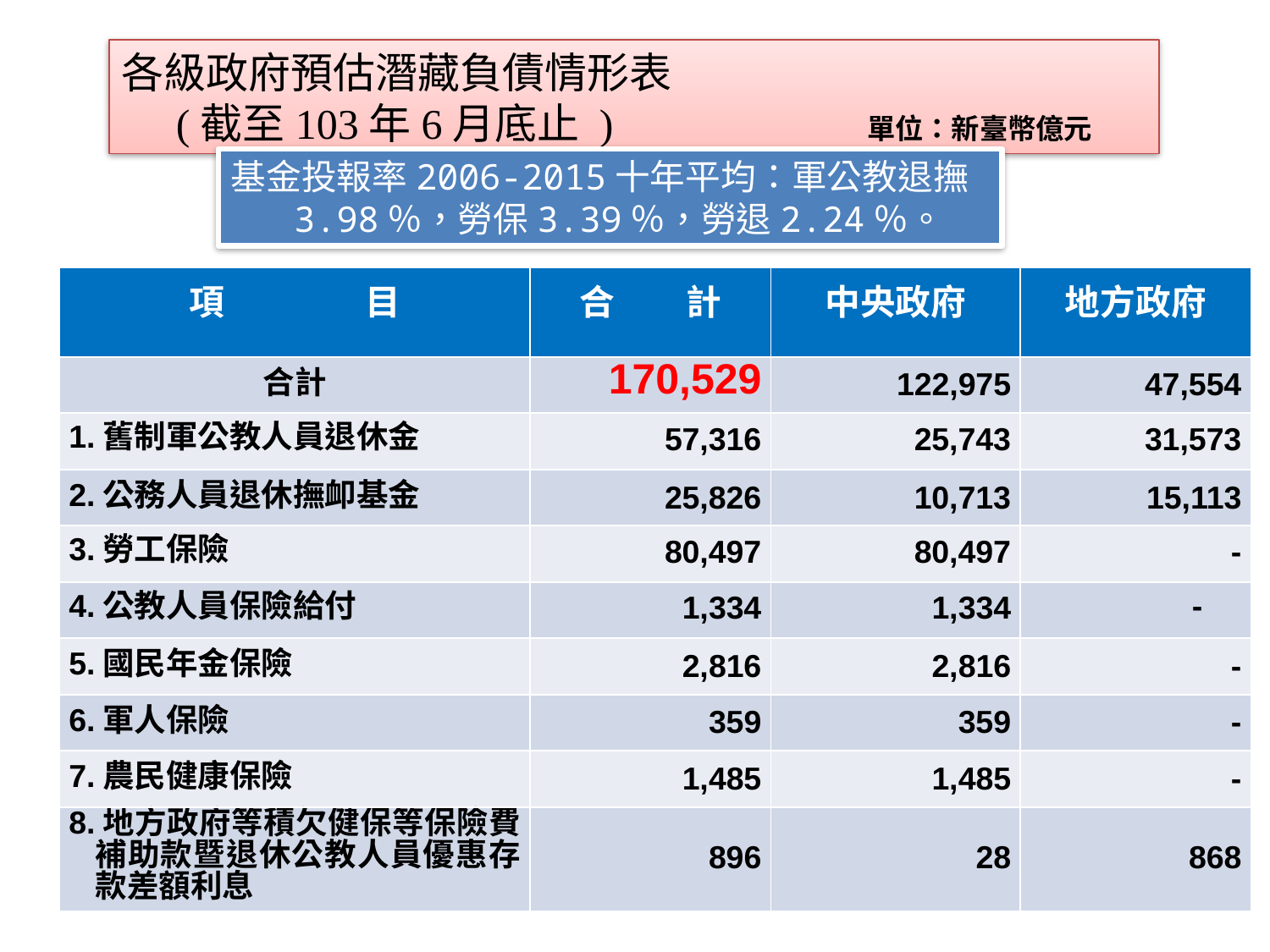

各級政府預估潛藏負債情形表
(截至103年6月底止 )                       單位：新臺幣億元
基金投報率2006-2015十年平均：軍公教退撫3.98％，勞保3.39％，勞退2.24％。
| 項　　　　目 | 合　　計 | 中央政府 | 地方政府 |
| --- | --- | --- | --- |
| 合計 | 170,529 | 122,975 | 47,554 |
| 1.舊制軍公教人員退休金 | 57,316 | 25,743 | 31,573 |
| 2.公務人員退休撫卹基金 | 25,826 | 10,713 | 15,113 |
| 3.勞工保險 | 80,497 | 80,497 | - |
| 4.公教人員保險給付 | 1,334 | 1,334 | - |
| 5.國民年金保險 | 2,816 | 2,816 | - |
| 6.軍人保險 | 359 | 359 | - |
| 7.農民健康保險 | 1,485 | 1,485 | - |
| 8.地方政府等積欠健保等保險費補助款暨退休公教人員優惠存款差額利息 | 896 | 28 | 868 |